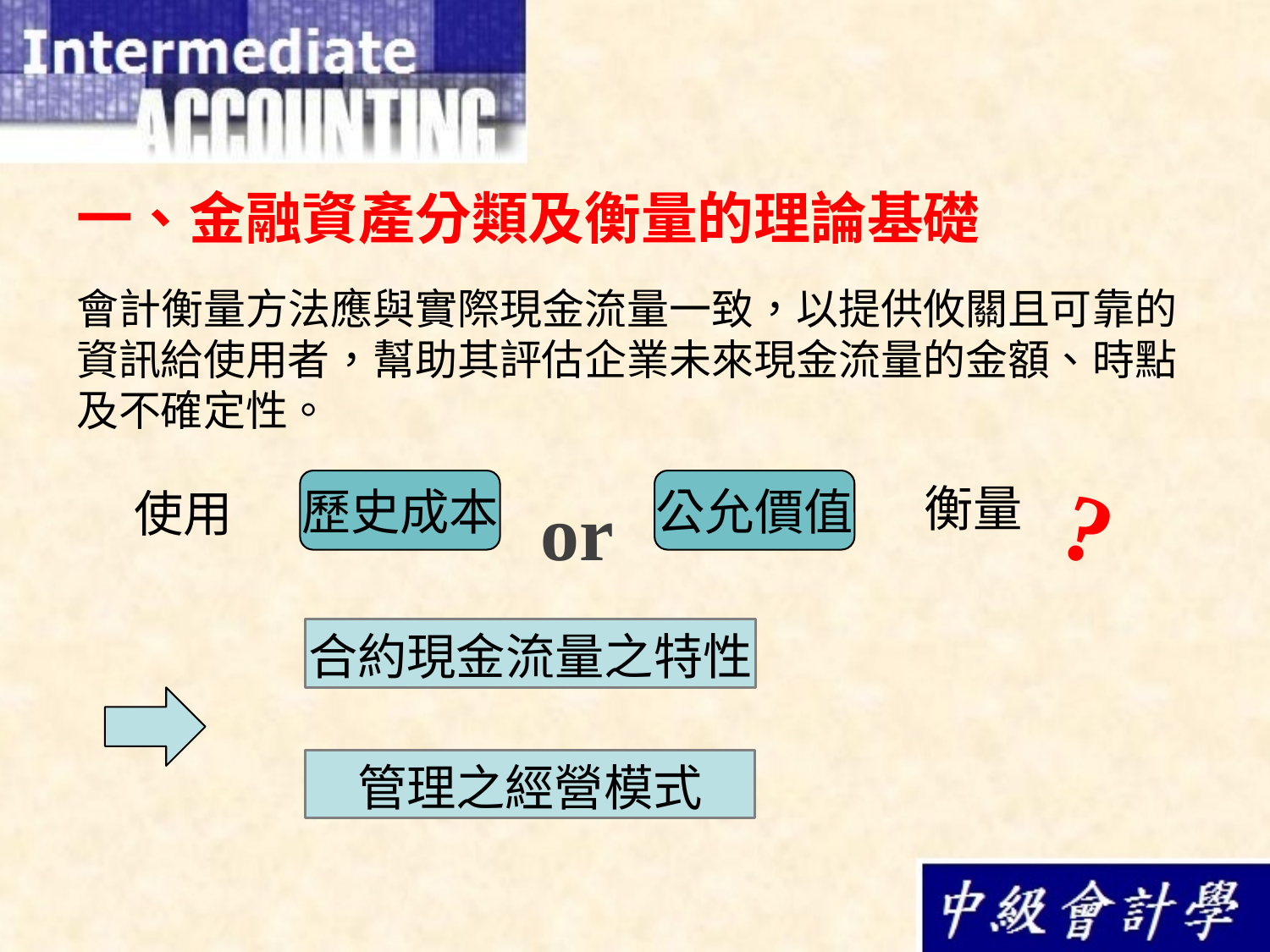

# 一、金融資產分類及衡量的理論基礎
會計衡量方法應與實際現金流量一致，以提供攸關且可靠的資訊給使用者，幫助其評估企業未來現金流量的金額、時點及不確定性。

?
歷史成本
公允價值
衡量
使用
or
合約現金流量之特性

管理之經營模式